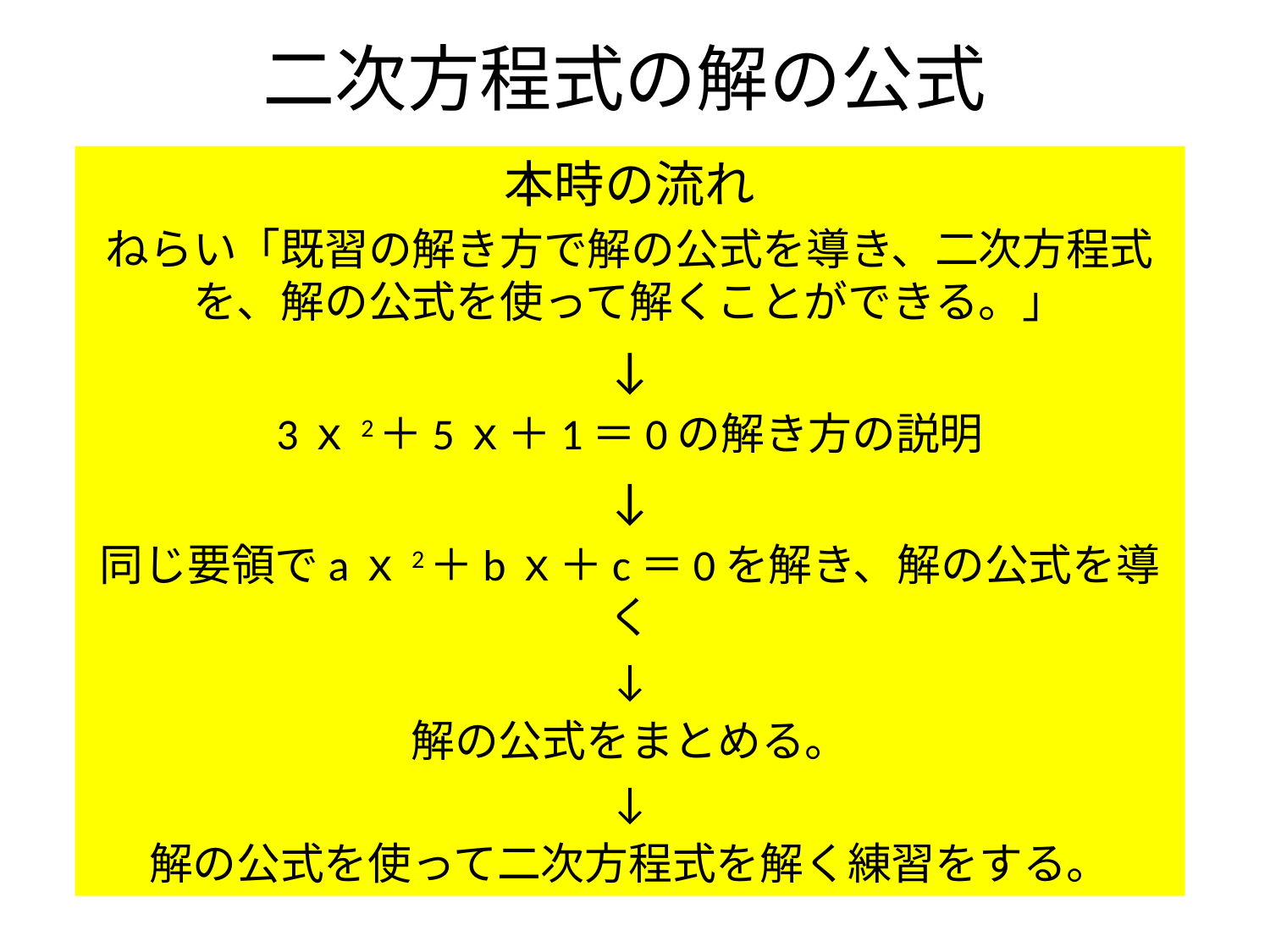

# 二次方程式の解の公式
本時の流れ
ねらい「既習の解き方で解の公式を導き、二次方程式を、解の公式を使って解くことができる。」
↓
3ｘ2＋5ｘ＋1＝0の解き方の説明
↓
同じ要領でaｘ2＋bｘ＋c＝0を解き、解の公式を導く
↓
解の公式をまとめる。
↓
解の公式を使って二次方程式を解く練習をする。